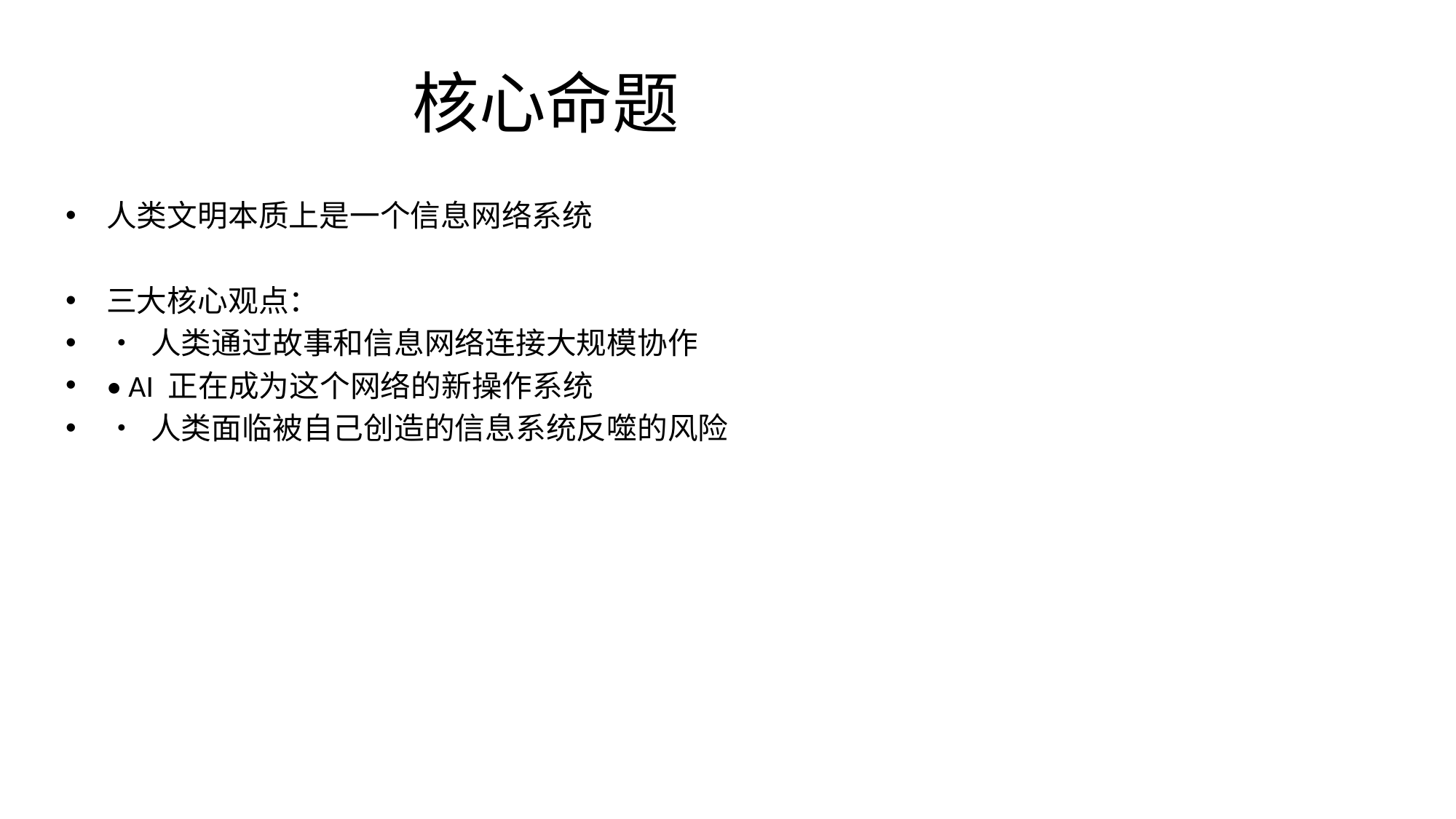

# 核心命题
人类文明本质上是一个信息网络系统

三大核心观点：
• 人类通过故事和信息网络连接大规模协作
• AI 正在成为这个网络的新操作系统
• 人类面临被自己创造的信息系统反噬的风险